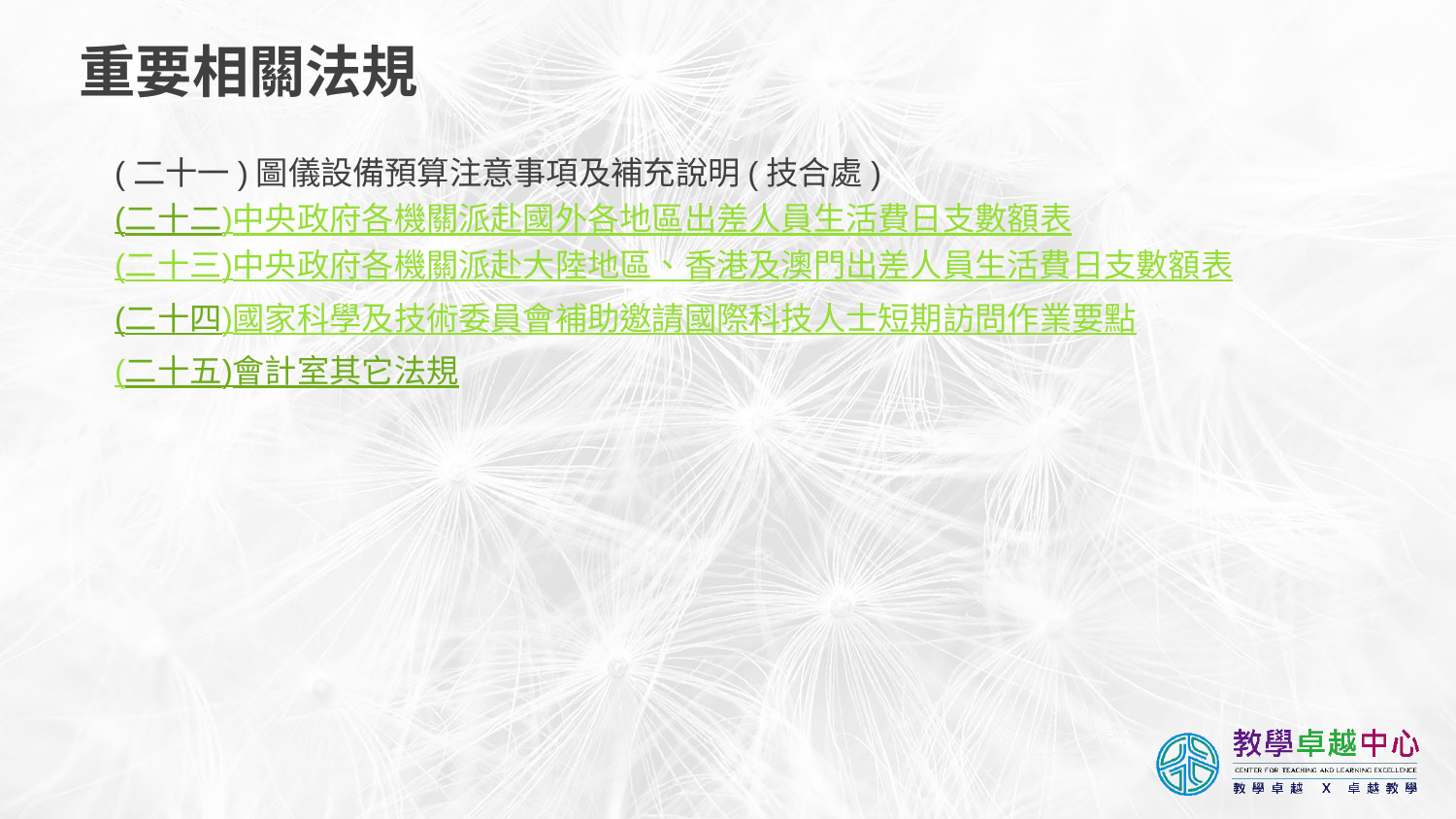

# 重要相關法規
(二十一)圖儀設備預算注意事項及補充說明(技合處)
(二十二)中央政府各機關派赴國外各地區出差人員生活費日支數額表
(二十三)中央政府各機關派赴大陸地區、香港及澳門出差人員生活費日支數額表
(二十四)國家科學及技術委員會補助邀請國際科技人士短期訪問作業要點
(二十五)會計室其它法規